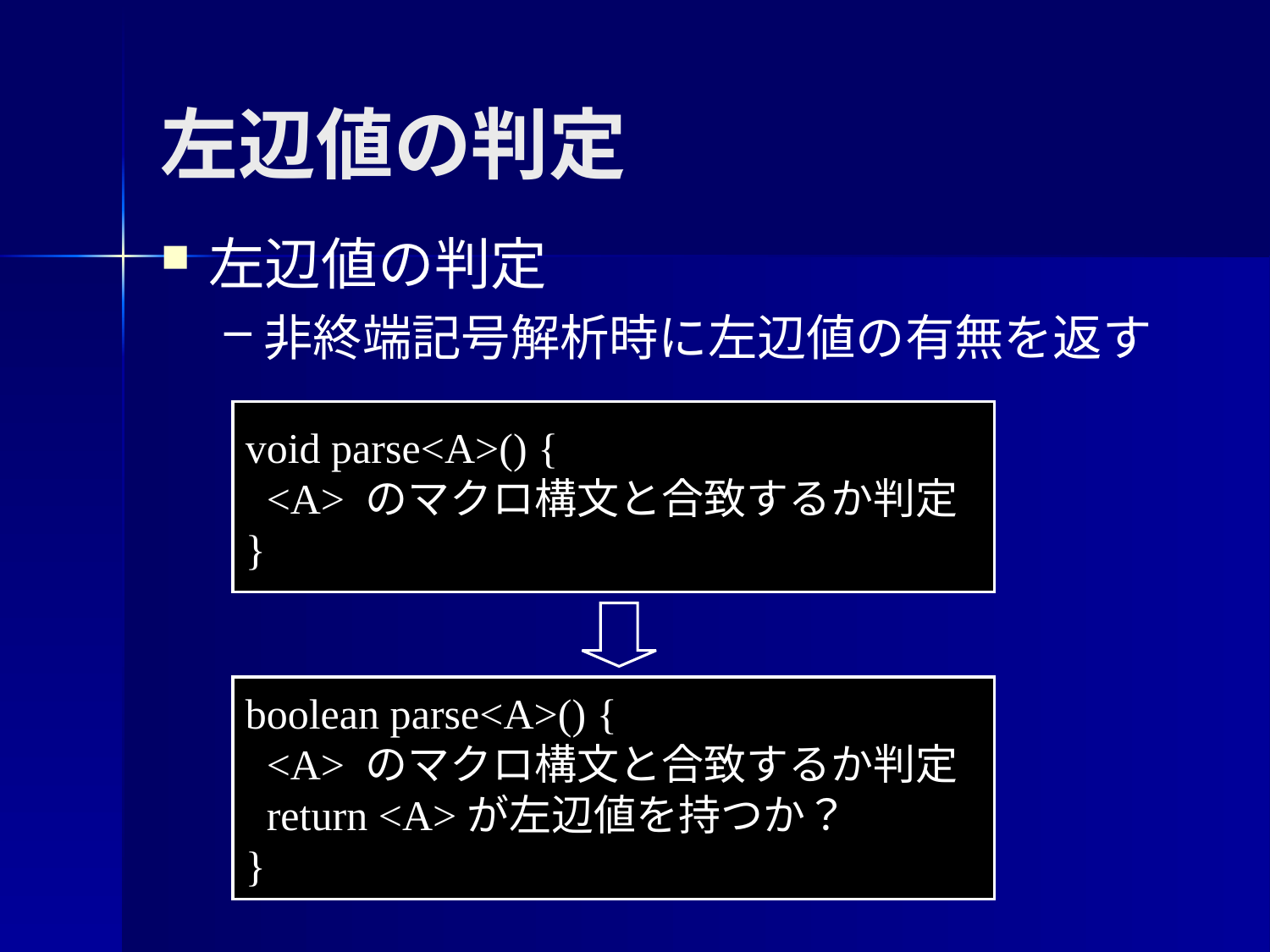

左辺値の判定
左辺値の判定
非終端記号解析時に左辺値の有無を返す
void parse<A>() {
  <A> のマクロ構文と合致するか判定
}

boolean parse<A>() {
  <A> のマクロ構文と合致するか判定
  return <A>が左辺値を持つか？
}